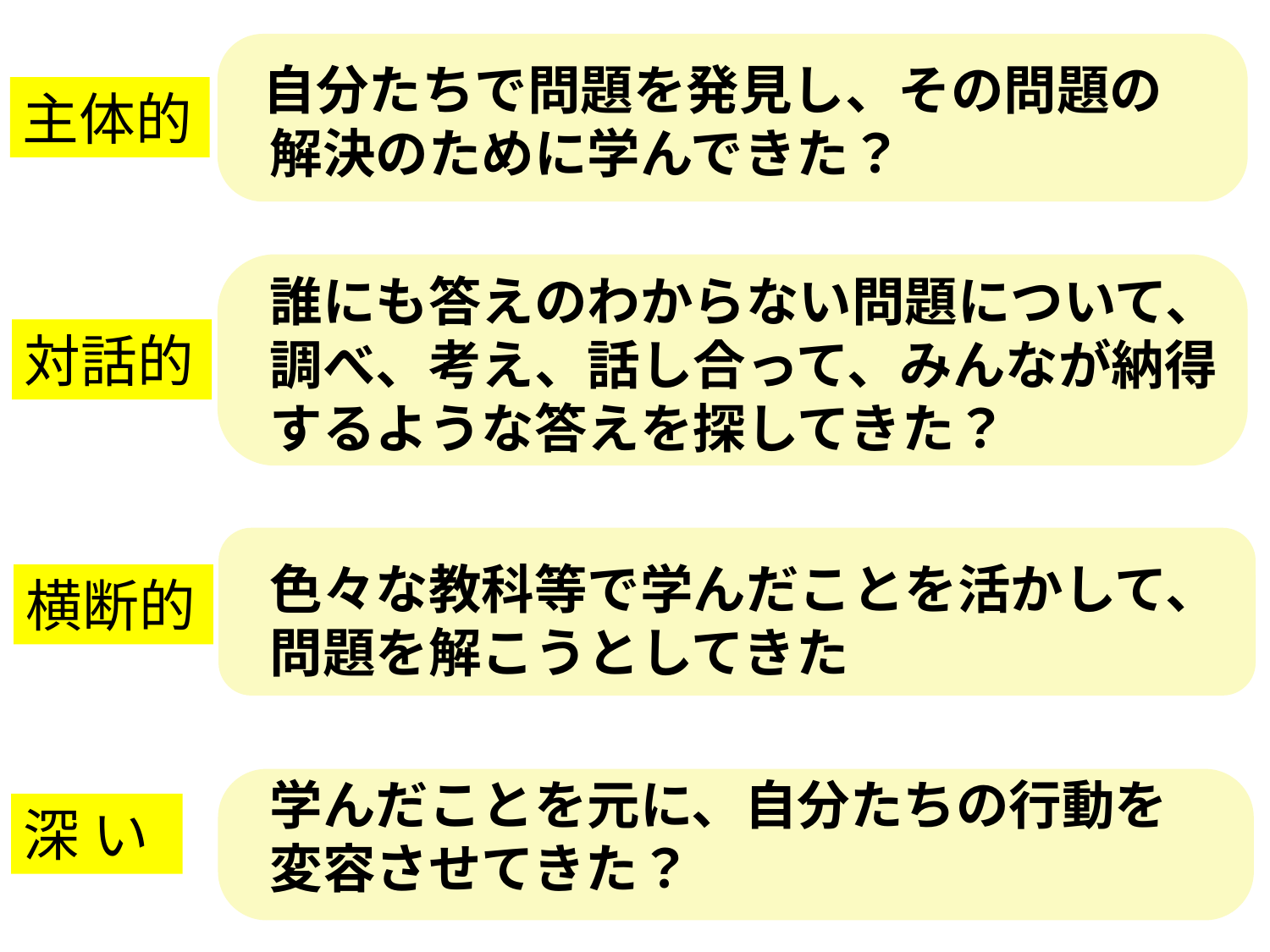

自分たちで問題を発見し、その問題の
　解決のために学んできた？

　誰にも答えのわからない問題について、
　調べ、考え、話し合って、みんなが納得
　するような答えを探してきた？

　色々な教科等で学んだことを活かして、
　問題を解こうとしてきた

　学んだことを元に、自分たちの行動を
　変容させてきた？
主体的

対話的

横断的

深 い